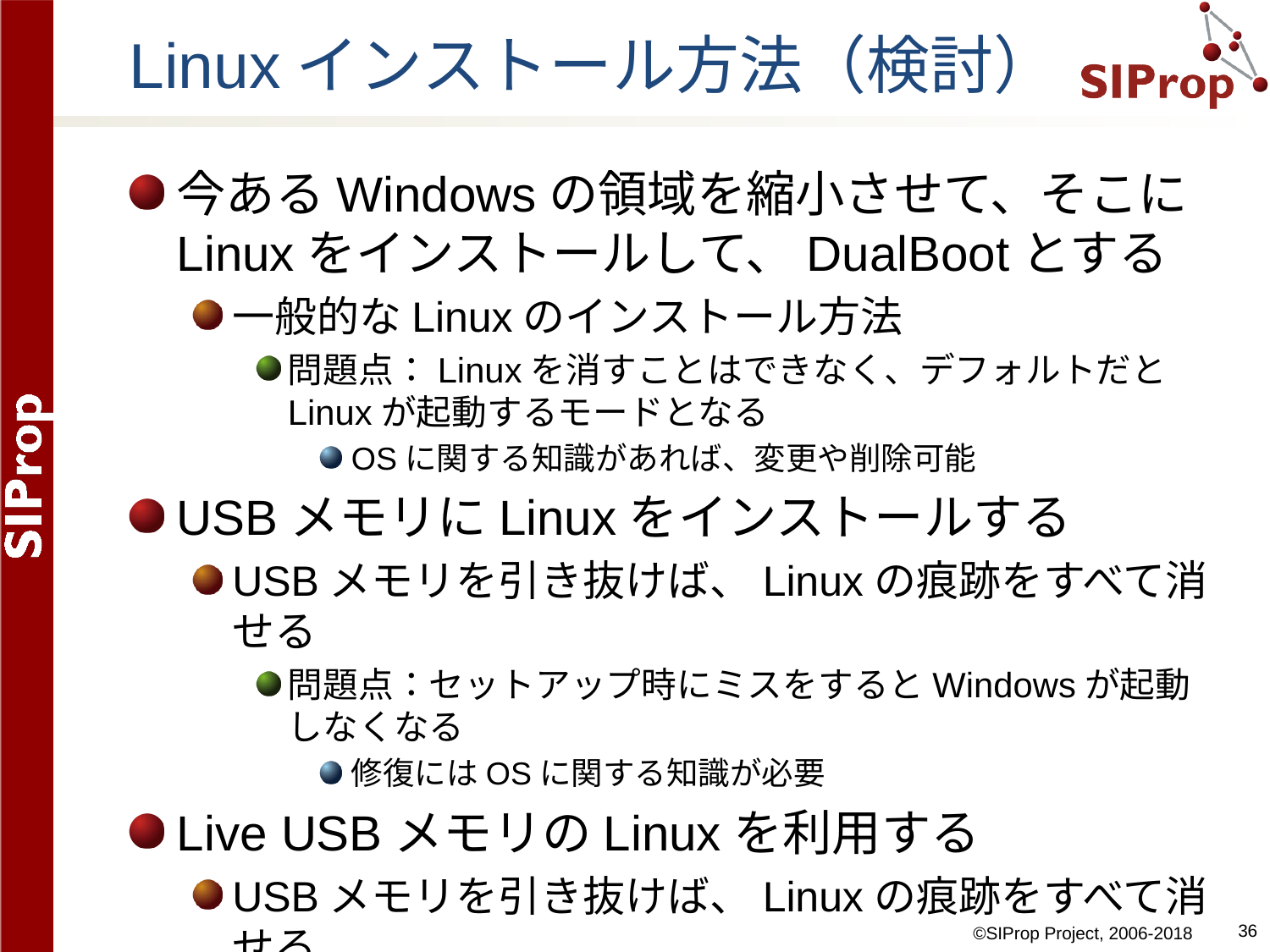

# Linuxインストール方法（検討）
今あるWindowsの領域を縮小させて、そこにLinuxをインストールして、DualBootとする
一般的なLinuxのインストール方法
問題点：Linuxを消すことはできなく、デフォルトだとLinuxが起動するモードとなる
OSに関する知識があれば、変更や削除可能
USBメモリにLinuxをインストールする
USBメモリを引き抜けば、Linuxの痕跡をすべて消せる
問題点：セットアップ時にミスをするとWindowsが起動しなくなる
修復にはOSに関する知識が必要
Live USBメモリのLinuxを利用する
USBメモリを引き抜けば、Linuxの痕跡をすべて消せる
問題点：データの保存領域が4GBしか作れない
そのため、本格的な利用は不可能